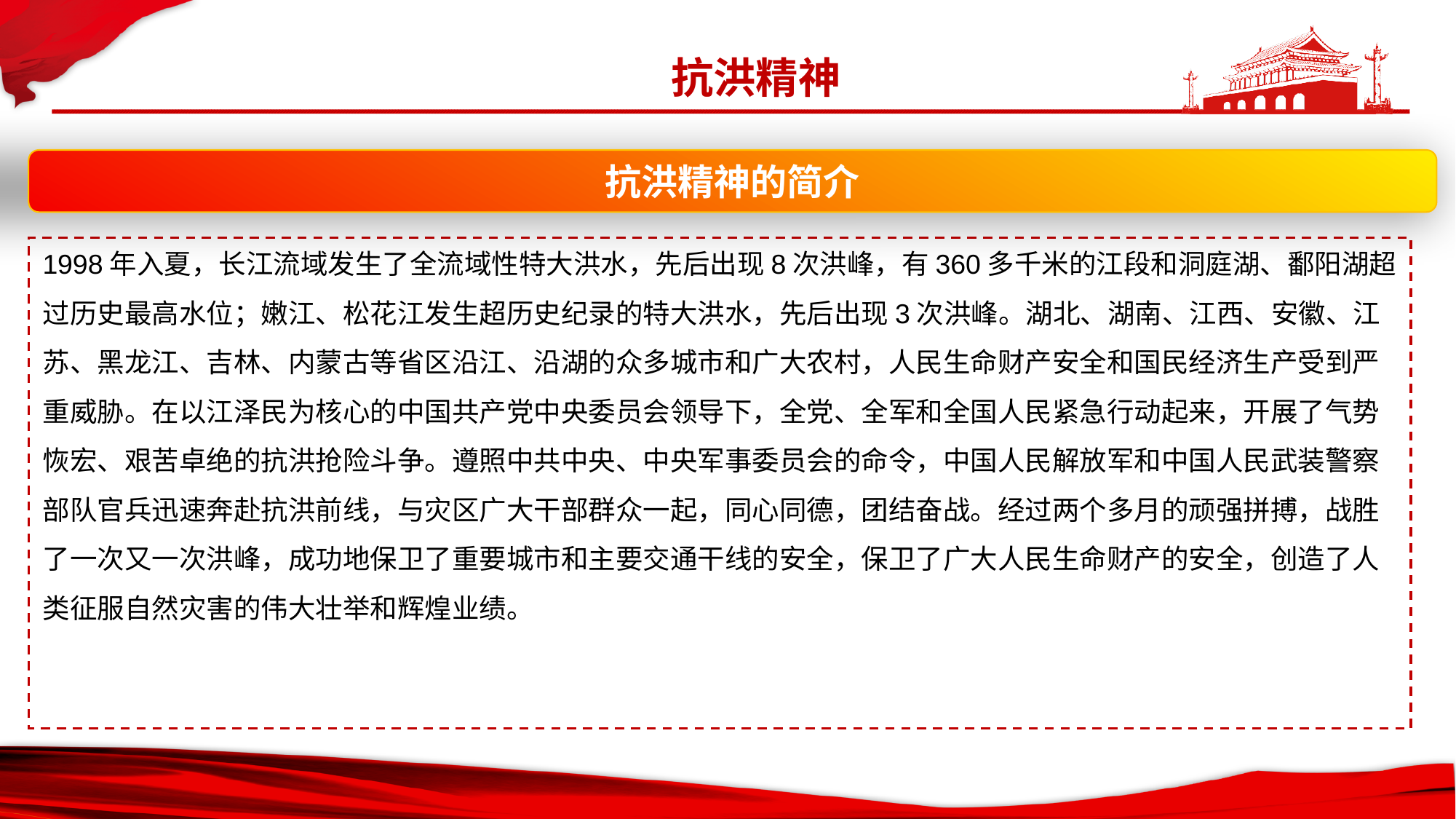

抗洪精神
抗洪精神的简介
1998年入夏，长江流域发生了全流域性特大洪水，先后出现8次洪峰，有360多千米的江段和洞庭湖、鄱阳湖超过历史最高水位；嫩江、松花江发生超历史纪录的特大洪水，先后出现3次洪峰。湖北、湖南、江西、安徽、江苏、黑龙江、吉林、内蒙古等省区沿江、沿湖的众多城市和广大农村，人民生命财产安全和国民经济生产受到严重威胁。在以江泽民为核心的中国共产党中央委员会领导下，全党、全军和全国人民紧急行动起来，开展了气势恢宏、艰苦卓绝的抗洪抢险斗争。遵照中共中央、中央军事委员会的命令，中国人民解放军和中国人民武装警察部队官兵迅速奔赴抗洪前线，与灾区广大干部群众一起，同心同德，团结奋战。经过两个多月的顽强拼搏，战胜了一次又一次洪峰，成功地保卫了重要城市和主要交通干线的安全，保卫了广大人民生命财产的安全，创造了人类征服自然灾害的伟大壮举和辉煌业绩。